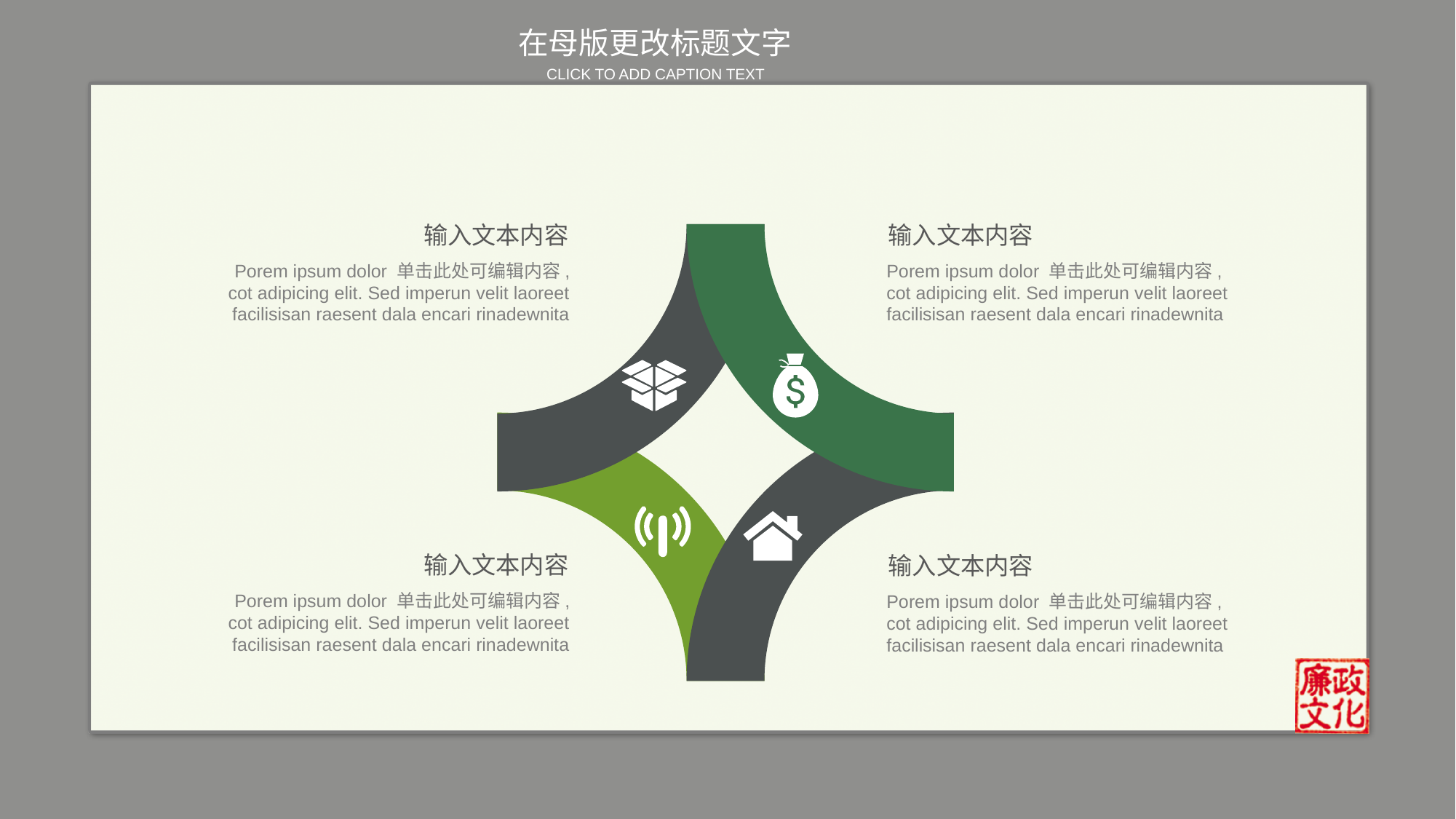

输入文本内容
Porem ipsum dolor 单击此处可编辑内容, cot adipicing elit. Sed imperun velit laoreet facilisisan raesent dala encari rinadewnita
输入文本内容
Porem ipsum dolor 单击此处可编辑内容, cot adipicing elit. Sed imperun velit laoreet facilisisan raesent dala encari rinadewnita

输入文本内容
Porem ipsum dolor 单击此处可编辑内容, cot adipicing elit. Sed imperun velit laoreet facilisisan raesent dala encari rinadewnita
输入文本内容
Porem ipsum dolor 单击此处可编辑内容, cot adipicing elit. Sed imperun velit laoreet facilisisan raesent dala encari rinadewnita